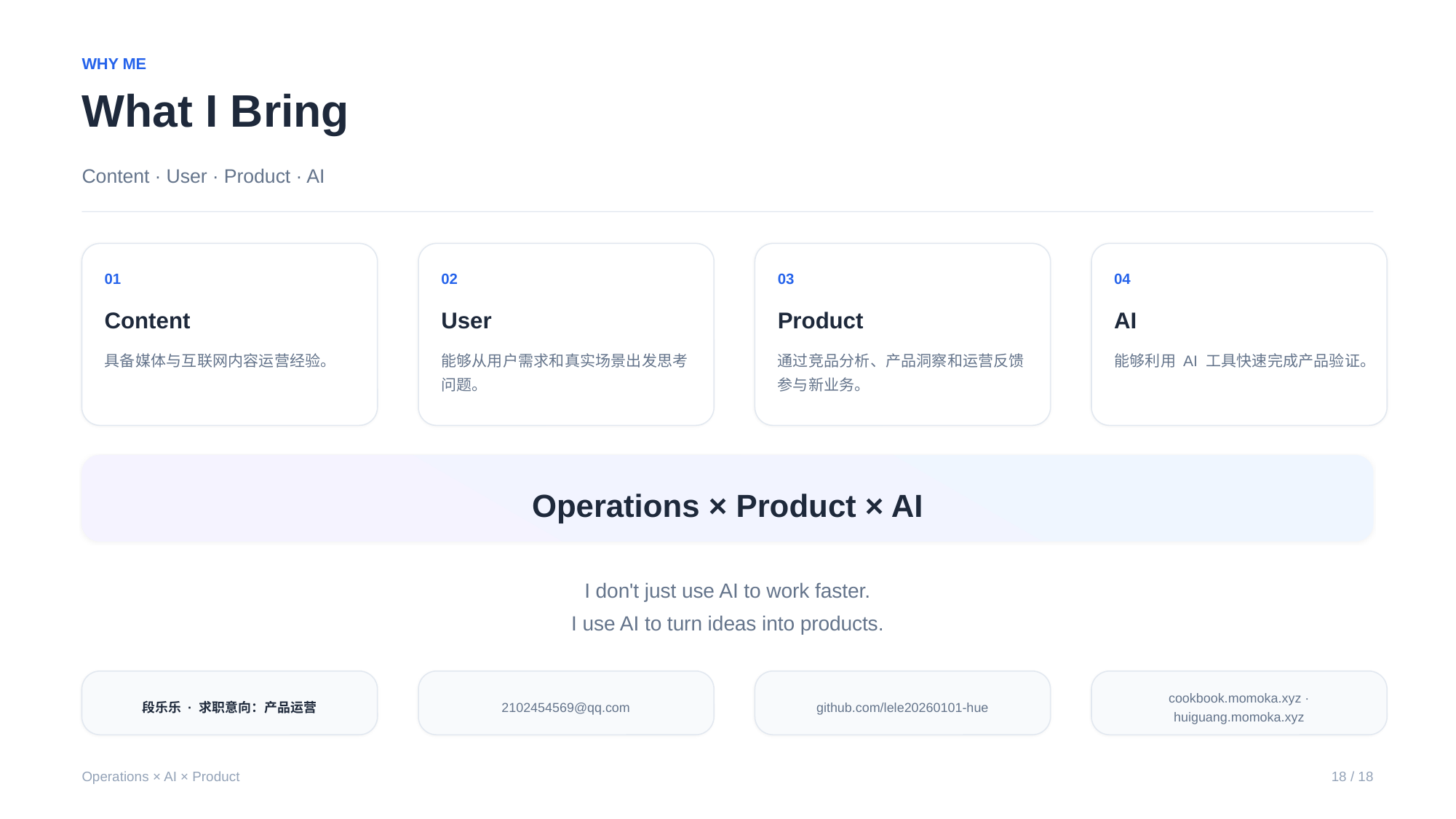

WHY ME
What I Bring
Content · User · Product · AI

01
02
03
04
Content
User
Product
AI
具备媒体与互联网内容运营经验。
能够从用户需求和真实场景出发思考问题。
通过竞品分析、产品洞察和运营反馈参与新业务。
能够利用 AI 工具快速完成产品验证。

Operations × Product × AI
I don't just use AI to work faster.
I use AI to turn ideas into products.

段乐乐 · 求职意向：产品运营
2102454569@qq.com
github.com/lele20260101-hue
cookbook.momoka.xyz · huiguang.momoka.xyz
Operations × AI × Product
18 / 18